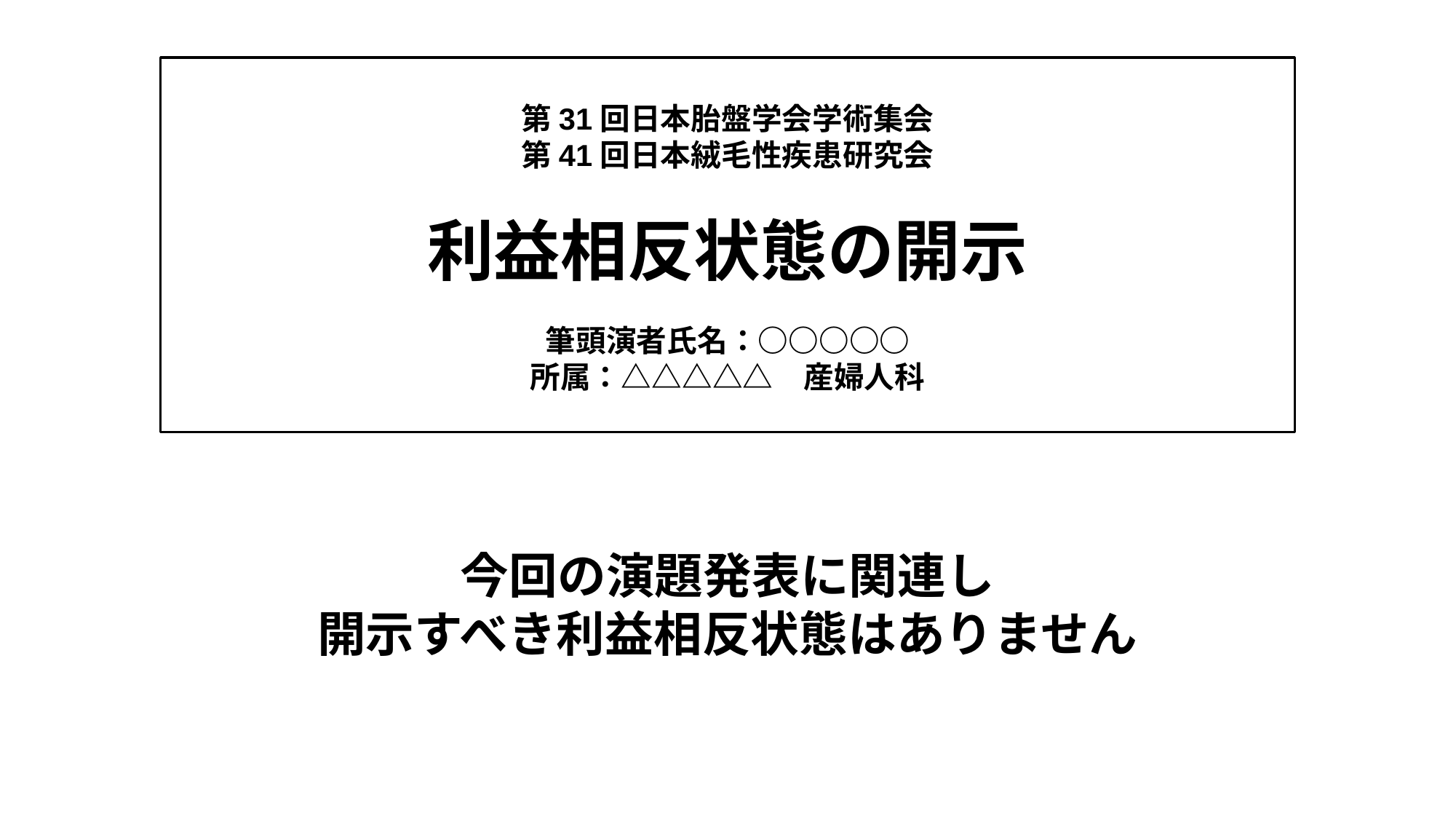

第31回日本胎盤学会学術集会
第41回日本絨毛性疾患研究会

利益相反状態の開示

筆頭演者氏名：○○○○○
所属：△△△△△　産婦人科

今回の演題発表に関連し
開示すべき利益相反状態はありません